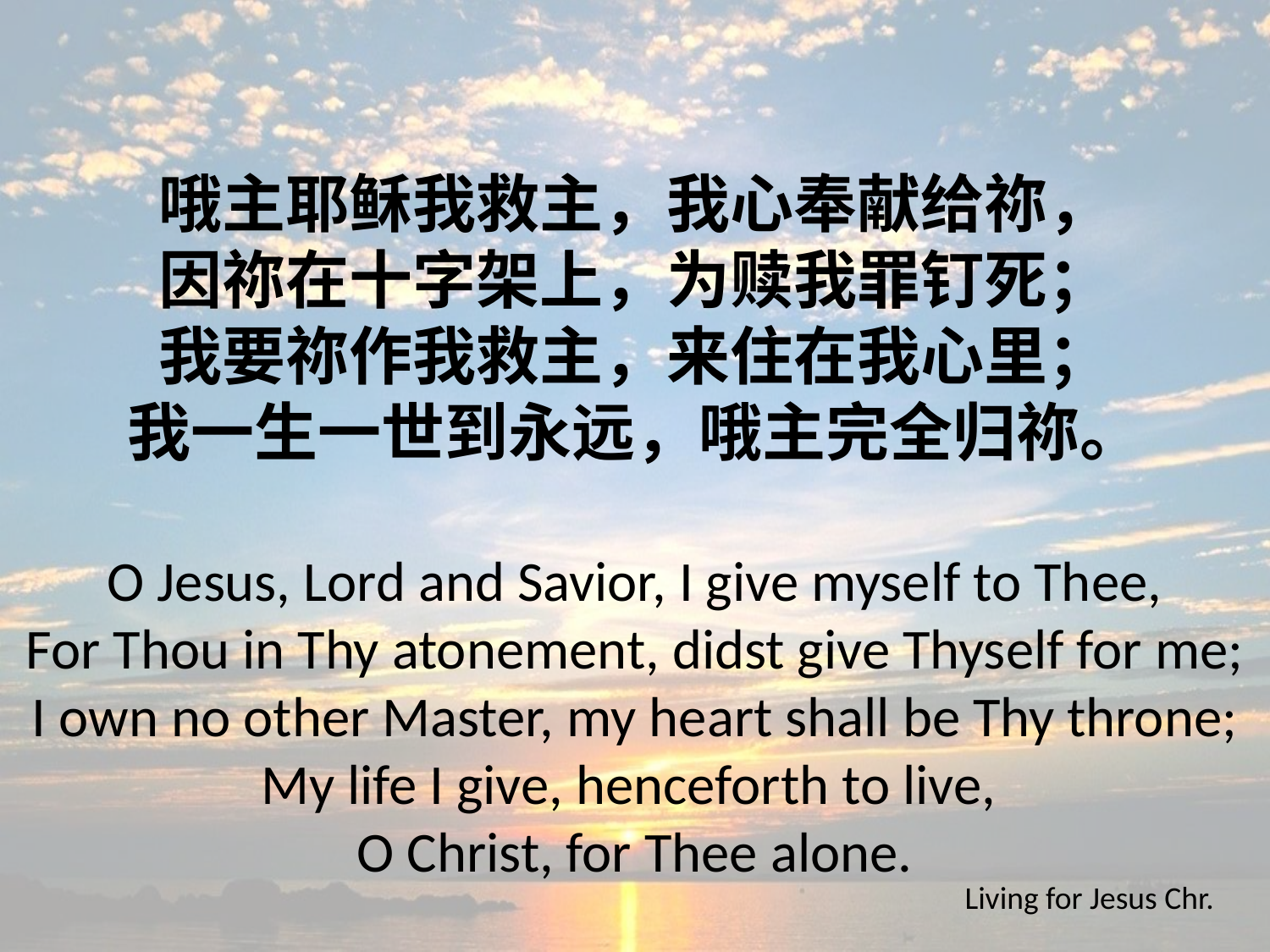

哦主耶稣我救主，我心奉献给祢，
因祢在十字架上，为赎我罪钉死；
我要祢作我救主，来住在我心里；
我一生一世到永远，哦主完全归祢。

O Jesus, Lord and Savior, I give myself to Thee,
For Thou in Thy atonement, didst give Thyself for me;
I own no other Master, my heart shall be Thy throne;
My life I give, henceforth to live,
O Christ, for Thee alone.
Living for Jesus Chr.